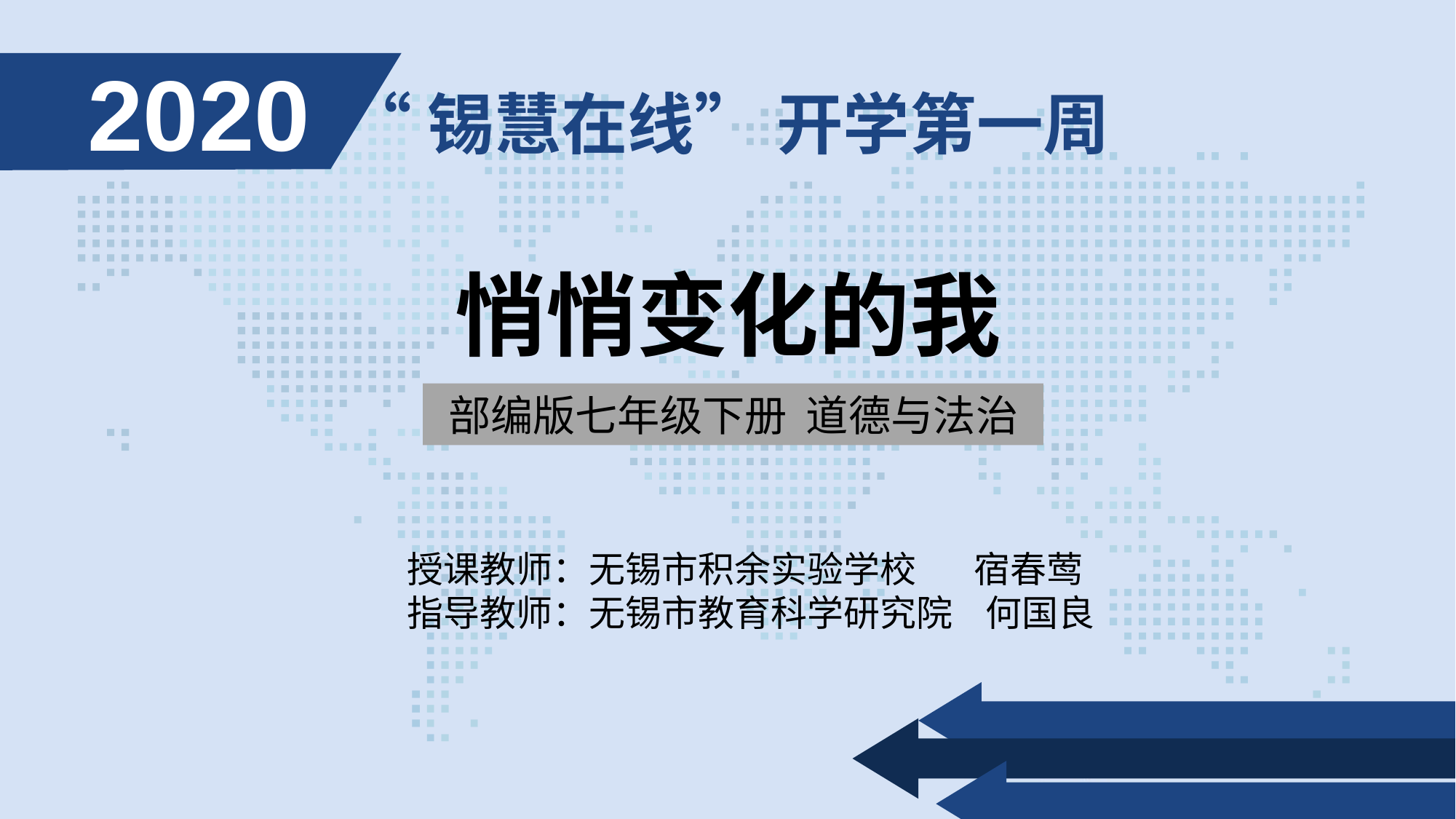

2020

“锡慧在线” 开学第一周
悄悄变化的我
部编版七年级下册  道德与法治
授课教师：无锡市积余实验学校       宿春莺
指导教师：无锡市教育科学研究院    何国良